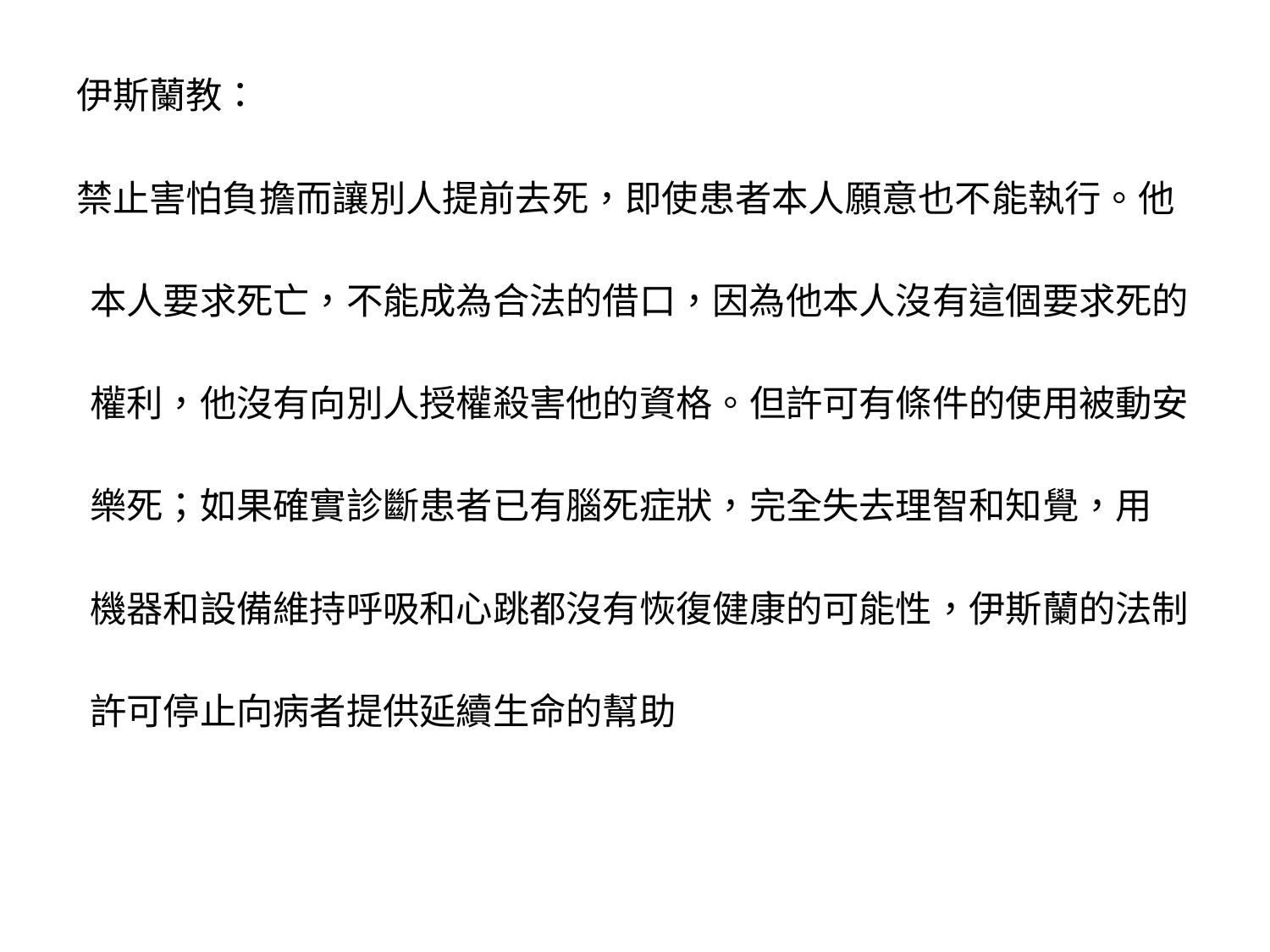

伊斯蘭教：

禁止害怕負擔而讓別人提前去死，即使患者本人願意也不能執行。他

 本人要求死亡，不能成為合法的借口，因為他本人沒有這個要求死的

 權利，他沒有向別人授權殺害他的資格。但許可有條件的使用被動安

 樂死；如果確實診斷患者已有腦死症狀，完全失去理智和知覺，用

 機器和設備維持呼吸和心跳都沒有恢復健康的可能性，伊斯蘭的法制

 許可停止向病者提供延續生命的幫助